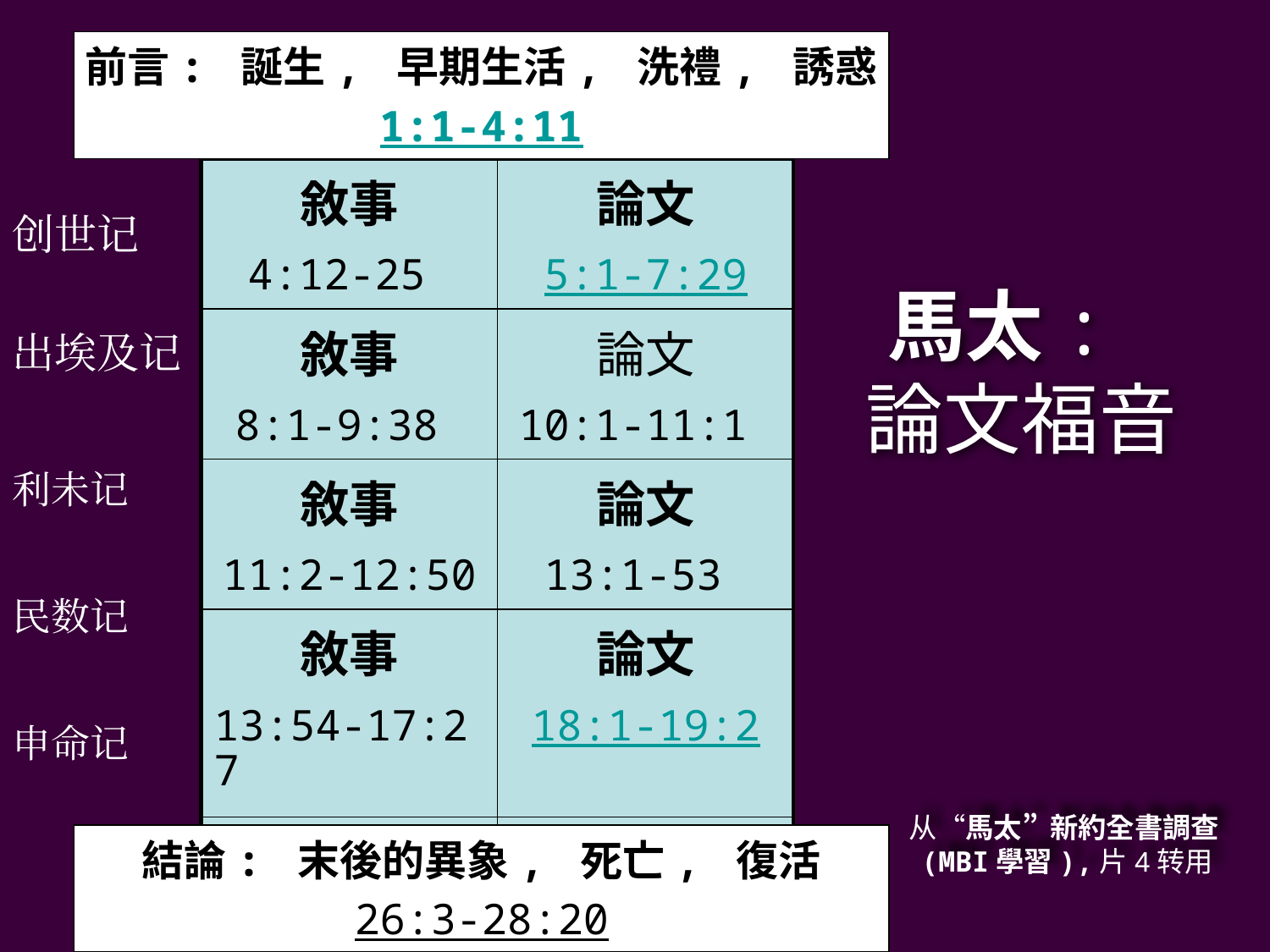

前言: 誕生, 早期生活, 洗禮, 誘惑
1:1-4:11
| 敘事 4:12-25 | 論文 5:1-7:29 |
| --- | --- |
| 敘事 8:1-9:38 | 論文 10:1-11:1 |
| 敘事 11:2-12:50 | 論文 13:1-53 |
| 敘事 13:54-17:27 | 論文 18:1-19:2 |
| 敘事 19:3-23:39 | 論文 24:1-26:2 |
# 馬太: 論文福音
创世记

出埃及记
利未记
民数记
申命记
从“馬太”新約全書調查
(MBI學習),片4转用
結論: 末後的異象, 死亡, 復活
26:3-28:20